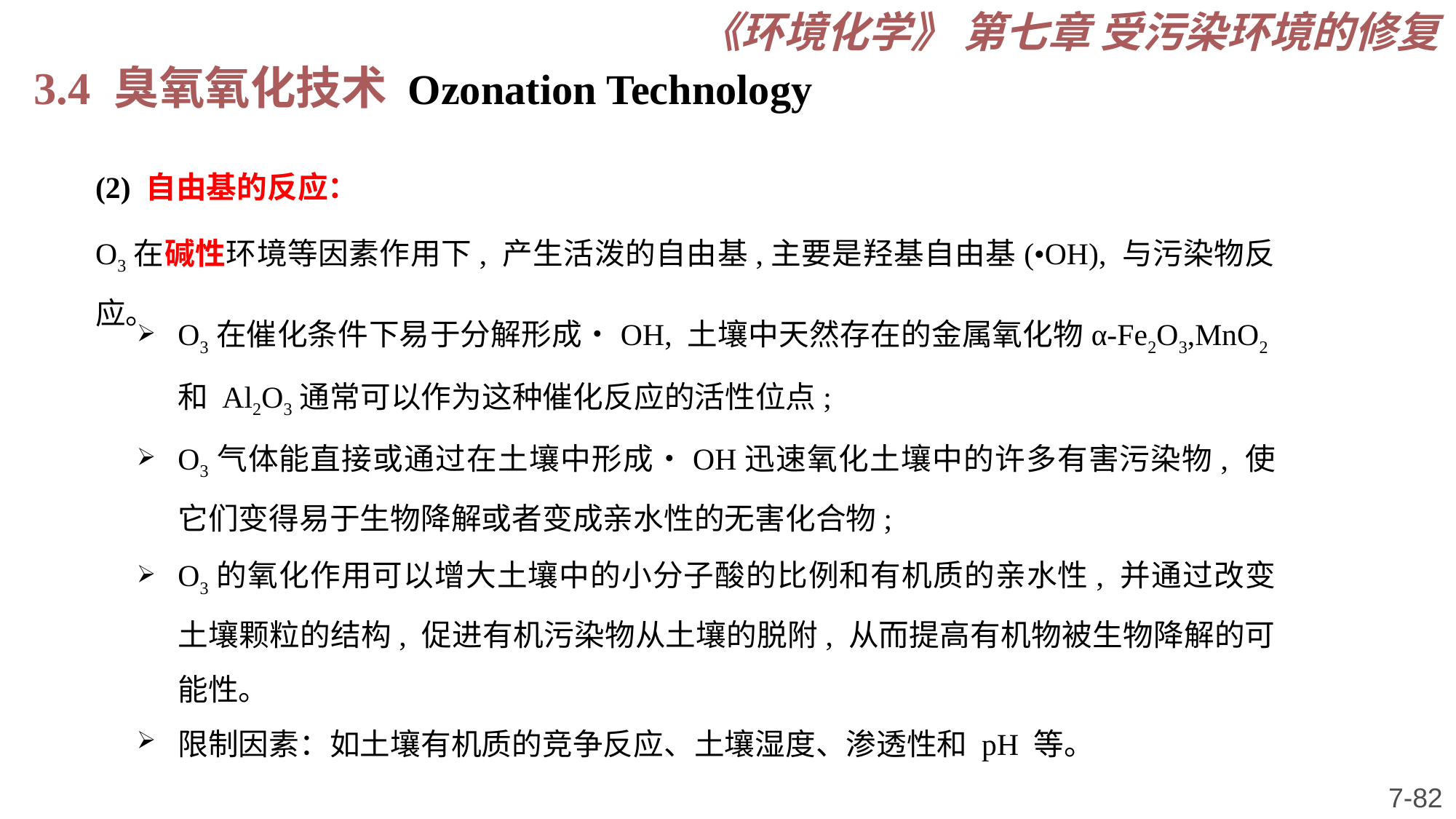

《环境化学》 第七章 受污染环境的修复
3.4 臭氧氧化技术 Ozonation Technology
(2) 自由基的反应：
O3在碱性环境等因素作用下, 产生活泼的自由基,主要是羟基自由基(•OH), 与污染物反应。
O3在催化条件下易于分解形成•OH, 土壤中天然存在的金属氧化物α-Fe2O3,MnO2和 Al2O3通常可以作为这种催化反应的活性位点;
O3气体能直接或通过在土壤中形成•OH迅速氧化土壤中的许多有害污染物, 使它们变得易于生物降解或者变成亲水性的无害化合物;
O3的氧化作用可以增大土壤中的小分子酸的比例和有机质的亲水性, 并通过改变土壤颗粒的结构, 促进有机污染物从土壤的脱附, 从而提高有机物被生物降解的可能性。
限制因素：如土壤有机质的竞争反应、土壤湿度、渗透性和 pH 等。
7-82